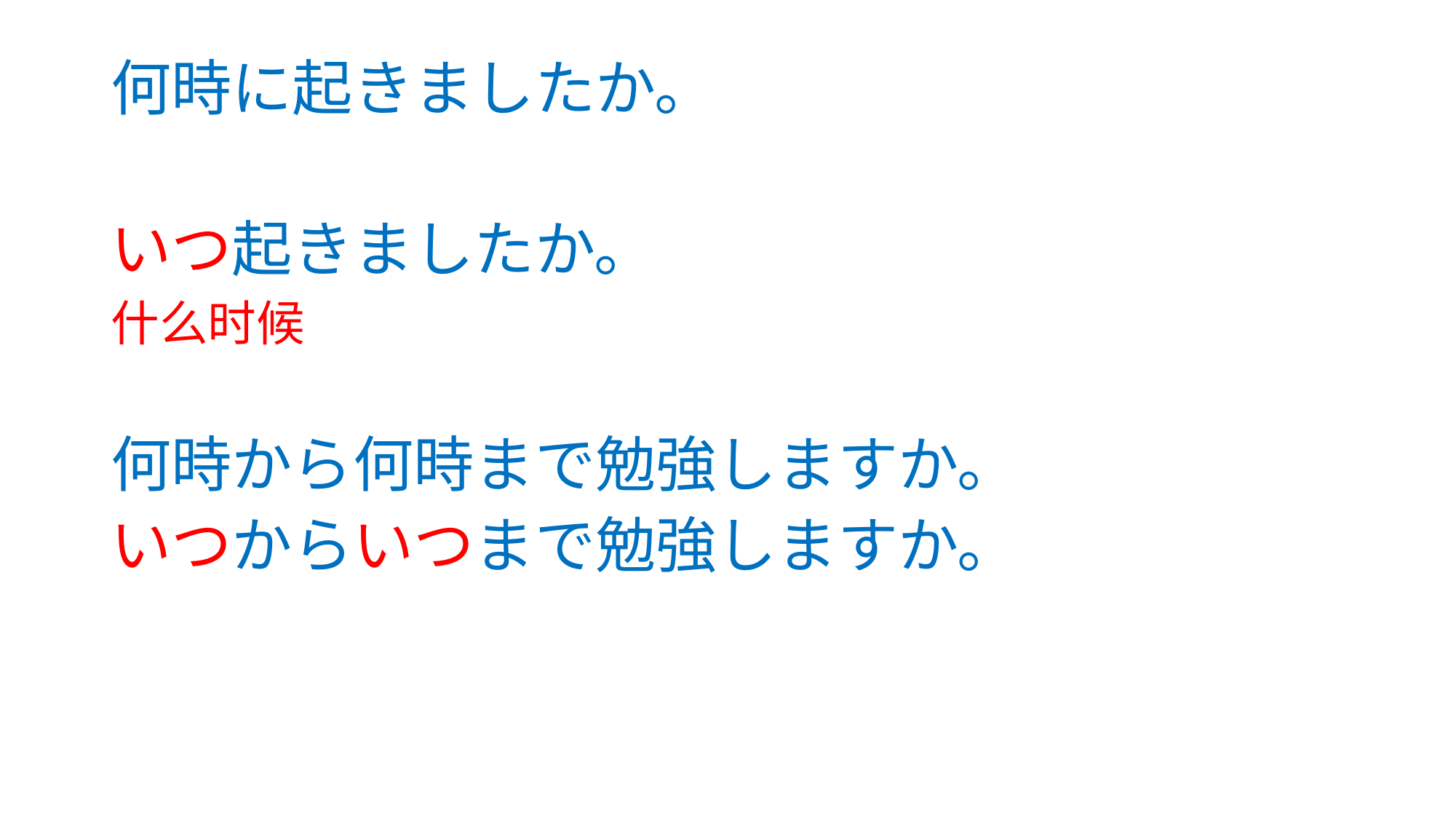

何時に起きましたか。

いつ起きましたか。
什么时候

何時から何時まで勉強しますか。
いつからいつまで勉強しますか。